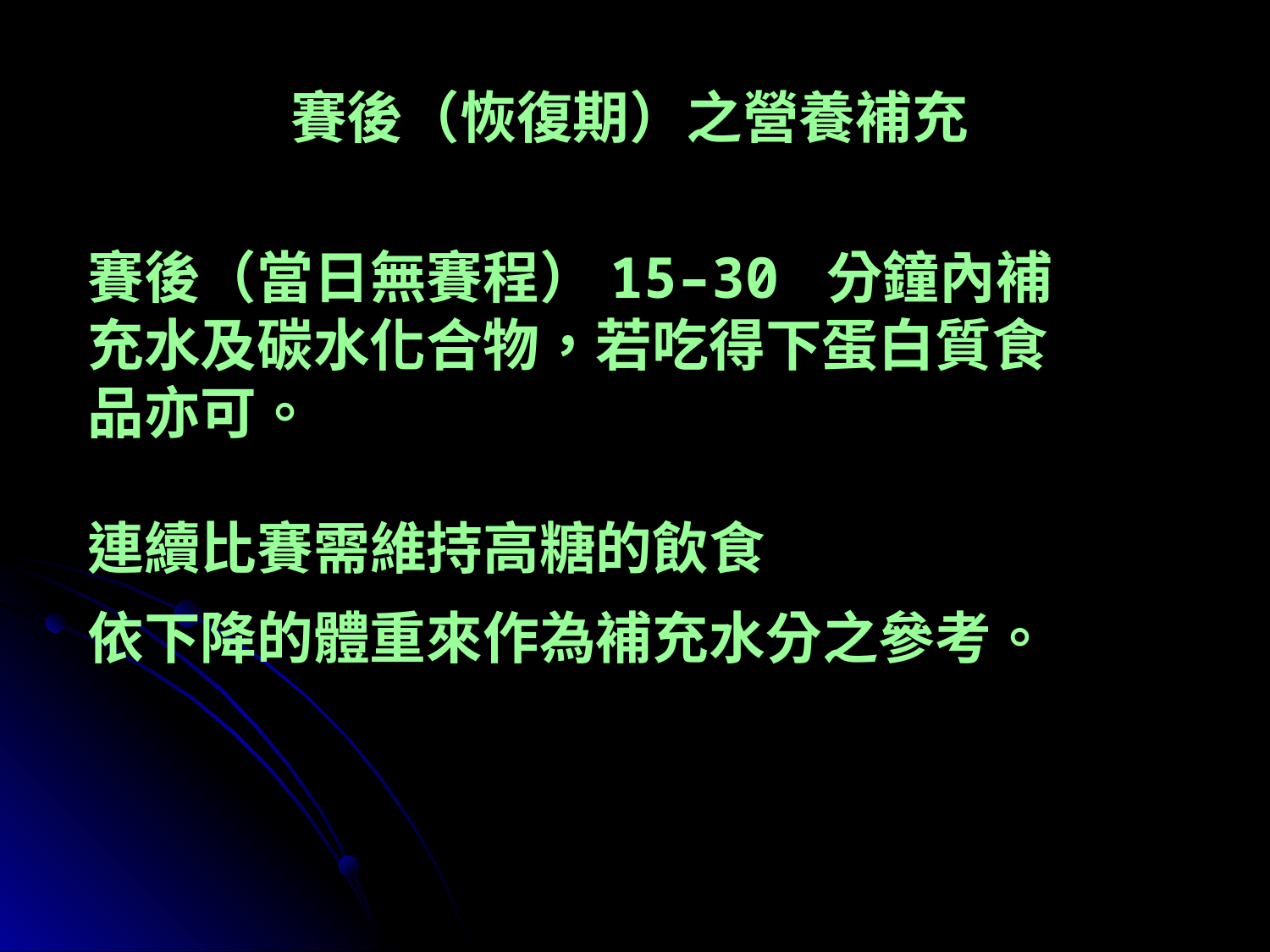

#
賽後（恢復期）之營養補充

賽後（當日無賽程）15–30 分鐘內補充水及碳水化合物，若吃得下蛋白質食品亦可。

連續比賽需維持高糖的飲食

依下降的體重來作為補充水分之參考。